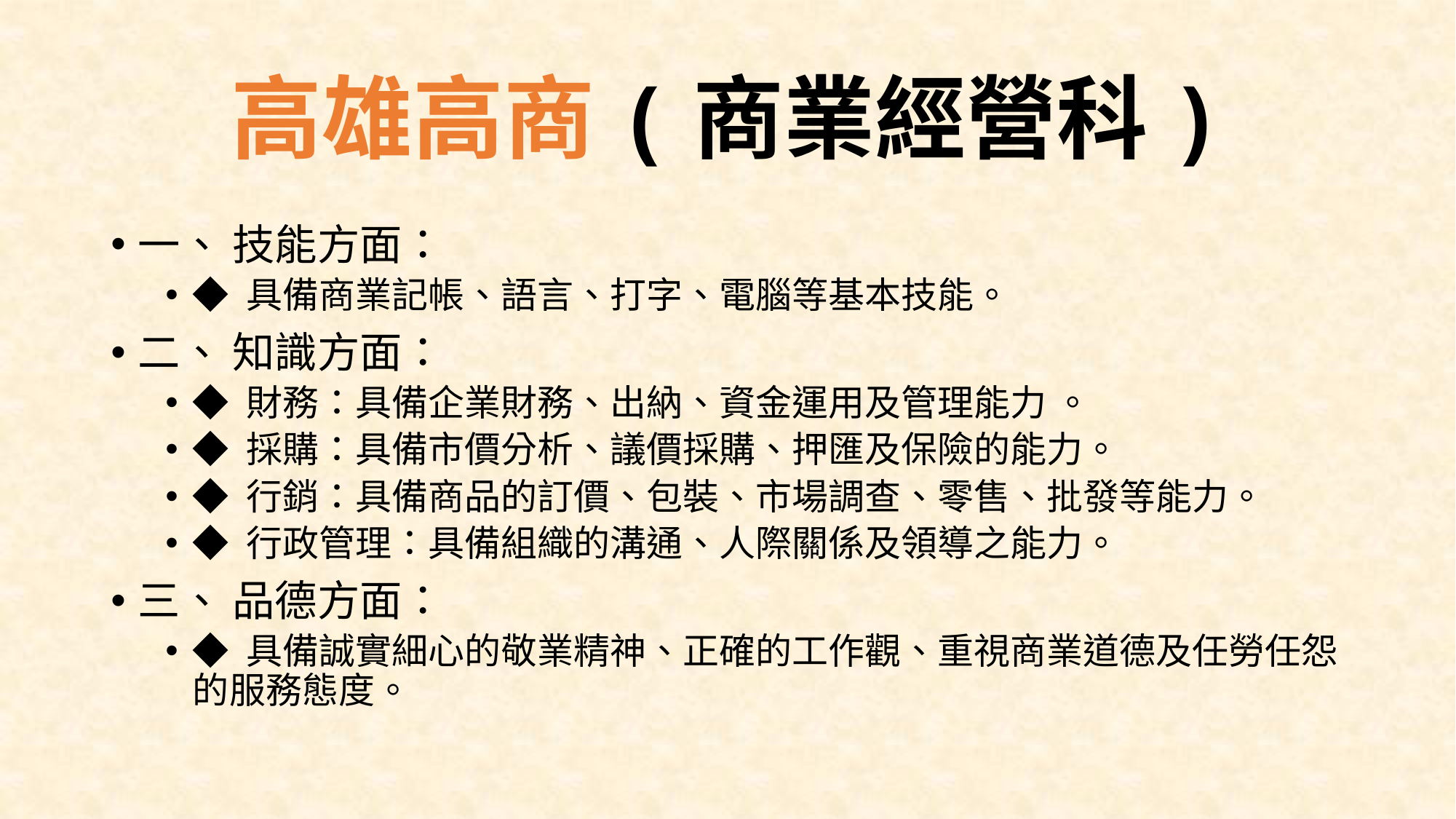

# 高雄高商(商業經營科)
一、 技能方面：
◆ 具備商業記帳、語言、打字、電腦等基本技能。
二、 知識方面：
◆ 財務：具備企業財務、出納、資金運用及管理能力 。
◆ 採購：具備市價分析、議價採購、押匯及保險的能力。
◆ 行銷：具備商品的訂價、包裝、市場調查、零售、批發等能力。
◆ 行政管理：具備組織的溝通、人際關係及領導之能力。
三、 品德方面：
◆ 具備誠實細心的敬業精神、正確的工作觀、重視商業道德及任勞任怨的服務態度。